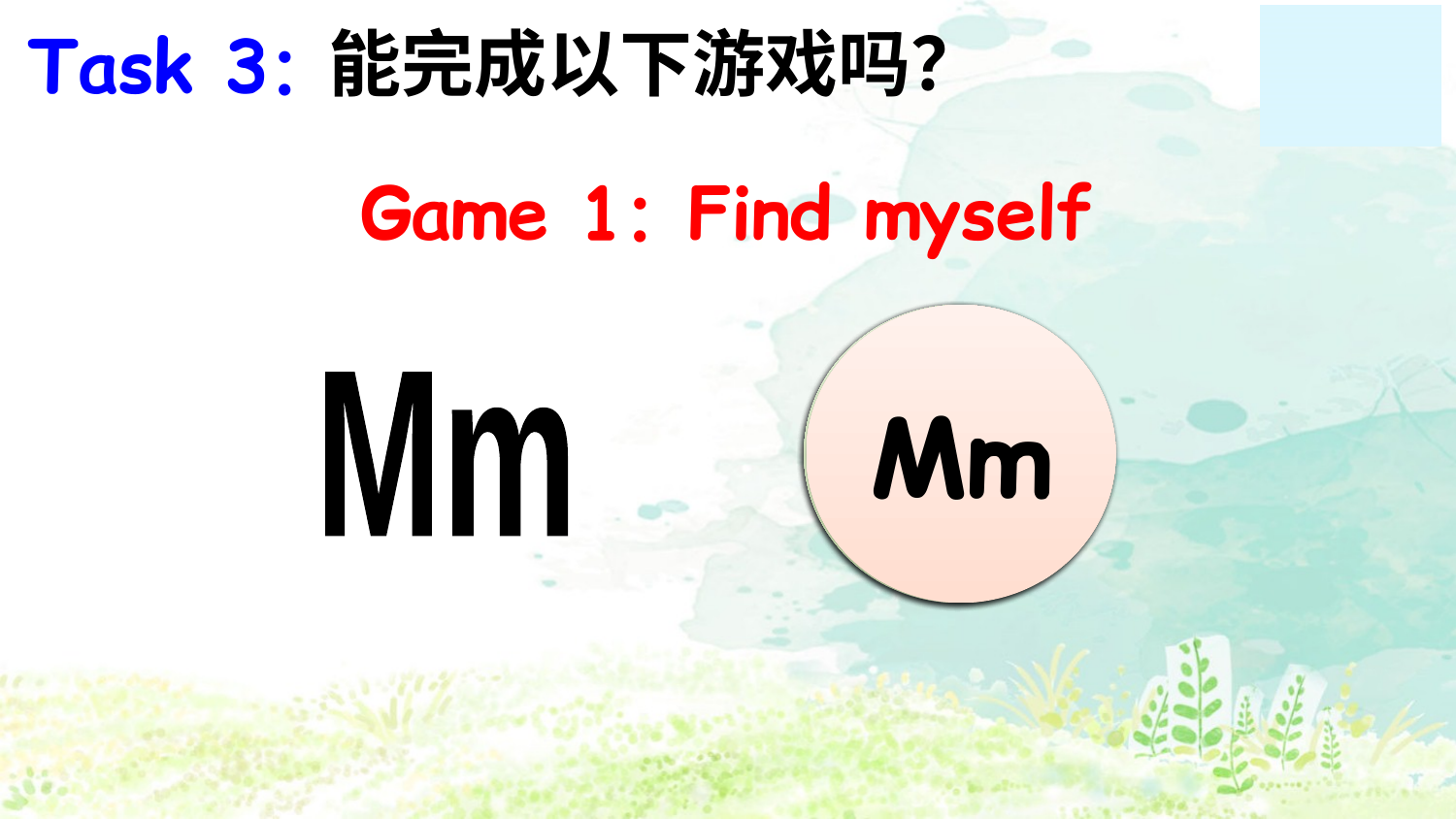

能完成以下游戏吗？
Task 3:
Game 1: Find myself
Ll
Mm
Jj
Nn
Mm
Mm